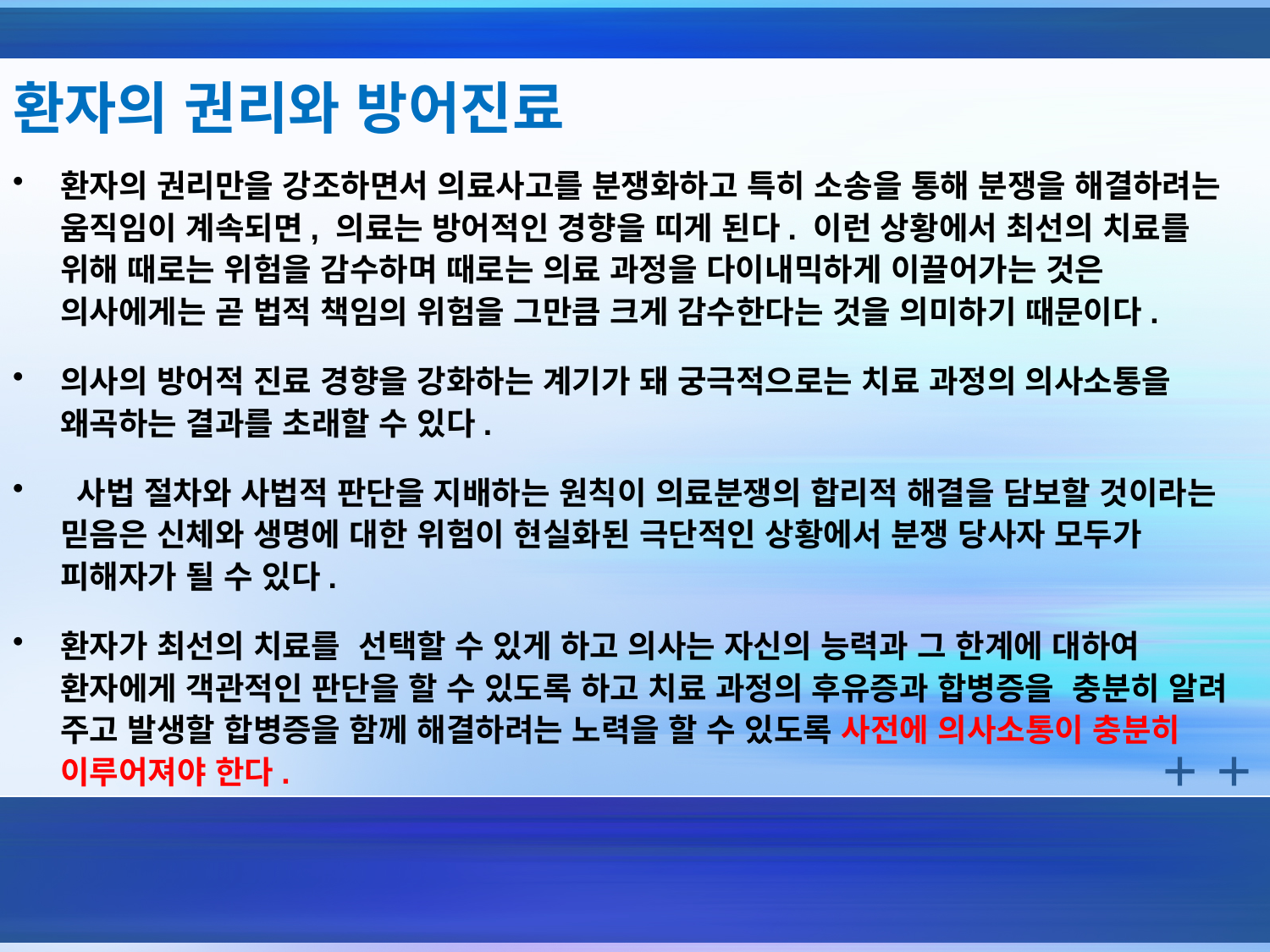

# 환자의 권리와 방어진료
환자의 권리만을 강조하면서 의료사고를 분쟁화하고 특히 소송을 통해 분쟁을 해결하려는 움직임이 계속되면, 의료는 방어적인 경향을 띠게 된다. 이런 상황에서 최선의 치료를 위해 때로는 위험을 감수하며 때로는 의료 과정을 다이내믹하게 이끌어가는 것은 의사에게는 곧 법적 책임의 위험을 그만큼 크게 감수한다는 것을 의미하기 때문이다.

의사의 방어적 진료 경향을 강화하는 계기가 돼 궁극적으로는 치료 과정의 의사소통을 왜곡하는 결과를 초래할 수 있다.

 사법 절차와 사법적 판단을 지배하는 원칙이 의료분쟁의 합리적 해결을 담보할 것이라는 믿음은 신체와 생명에 대한 위험이 현실화된 극단적인 상황에서 분쟁 당사자 모두가 피해자가 될 수 있다.

환자가 최선의 치료를  선택할 수 있게 하고 의사는 자신의 능력과 그 한계에 대하여 환자에게 객관적인 판단을 할 수 있도록 하고 치료 과정의 후유증과 합병증을  충분히 알려 주고 발생할 합병증을 함께 해결하려는 노력을 할 수 있도록 사전에 의사소통이 충분히 이루어져야 한다.